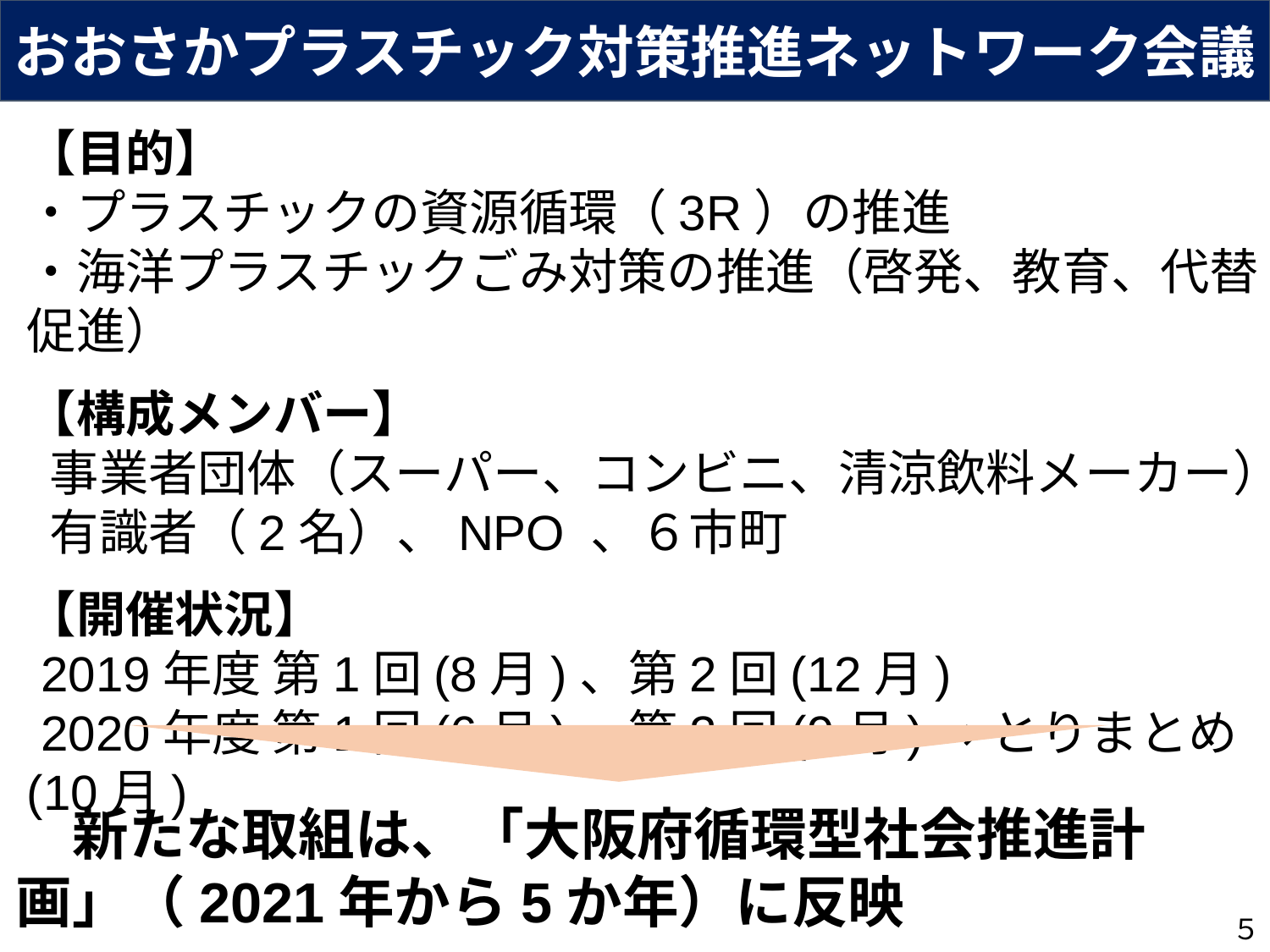

おおさかプラスチック対策推進ネットワーク会議
【目的】
・プラスチックの資源循環（3R）の推進
・海洋プラスチックごみ対策の推進（啓発、教育、代替促進）

【構成メンバー】
 事業者団体（スーパー、コンビニ、清涼飲料メーカー）、
 有識者（2名）、NPO 、６市町

【開催状況】
 2019年度 第1回(8月)、第2回(12月)
 2020年度 第1回(6月)、第2回(9月) ⇒とりまとめ(10月)

　新たな取組は、「大阪府循環型社会推進計画」（2021年から5か年）に反映
５